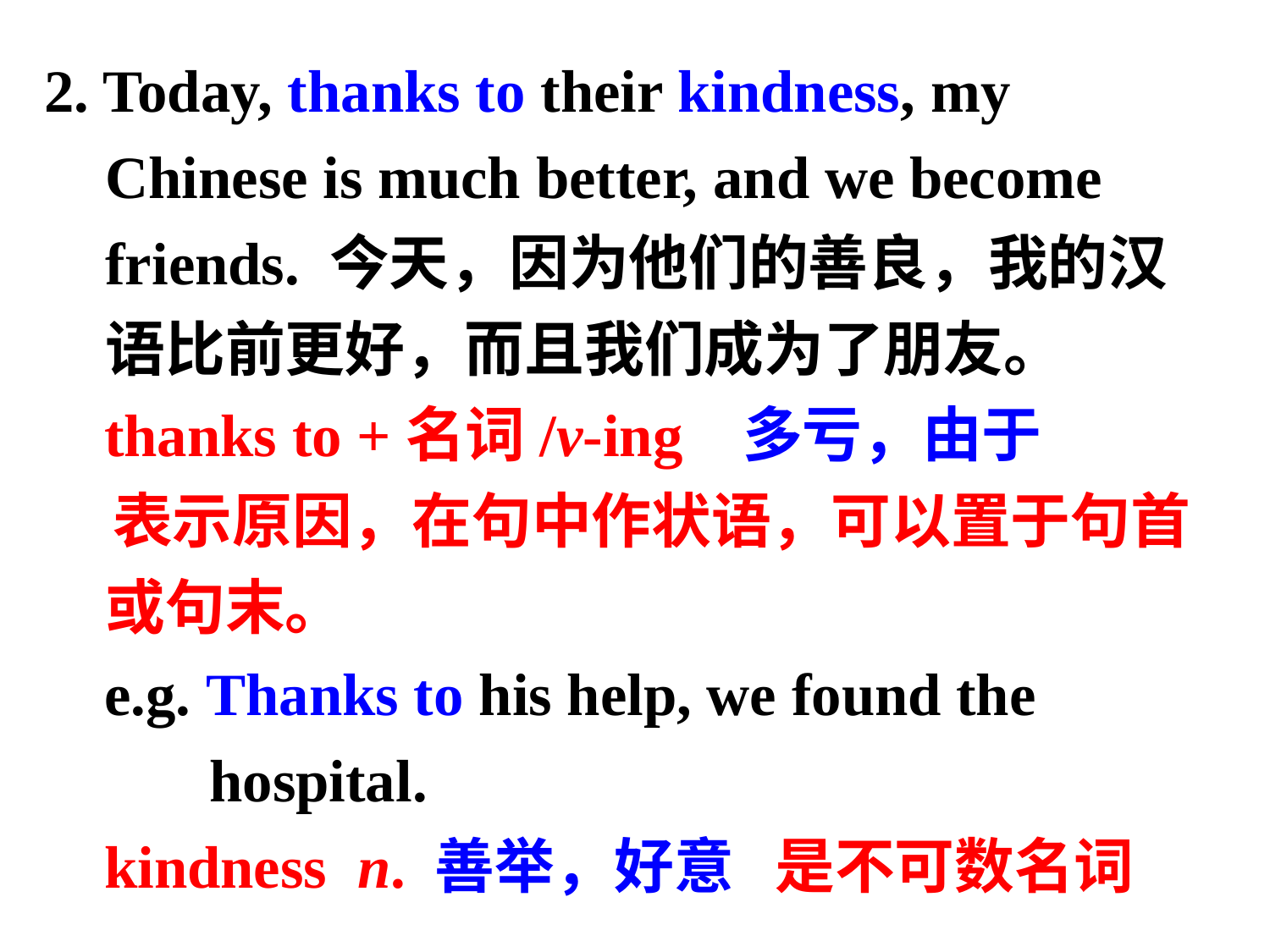

2. Today, thanks to their kindness, my Chinese is much better, and we become friends. 今天，因为他们的善良，我的汉语比前更好，而且我们成为了朋友。
    thanks to +名词/v-ing   多亏，由于
    表示原因，在句中作状语，可以置于句首或句末。
    e.g. Thanks to his help, we found the
           hospital.
    kindness  n. 善举，好意   是不可数名词